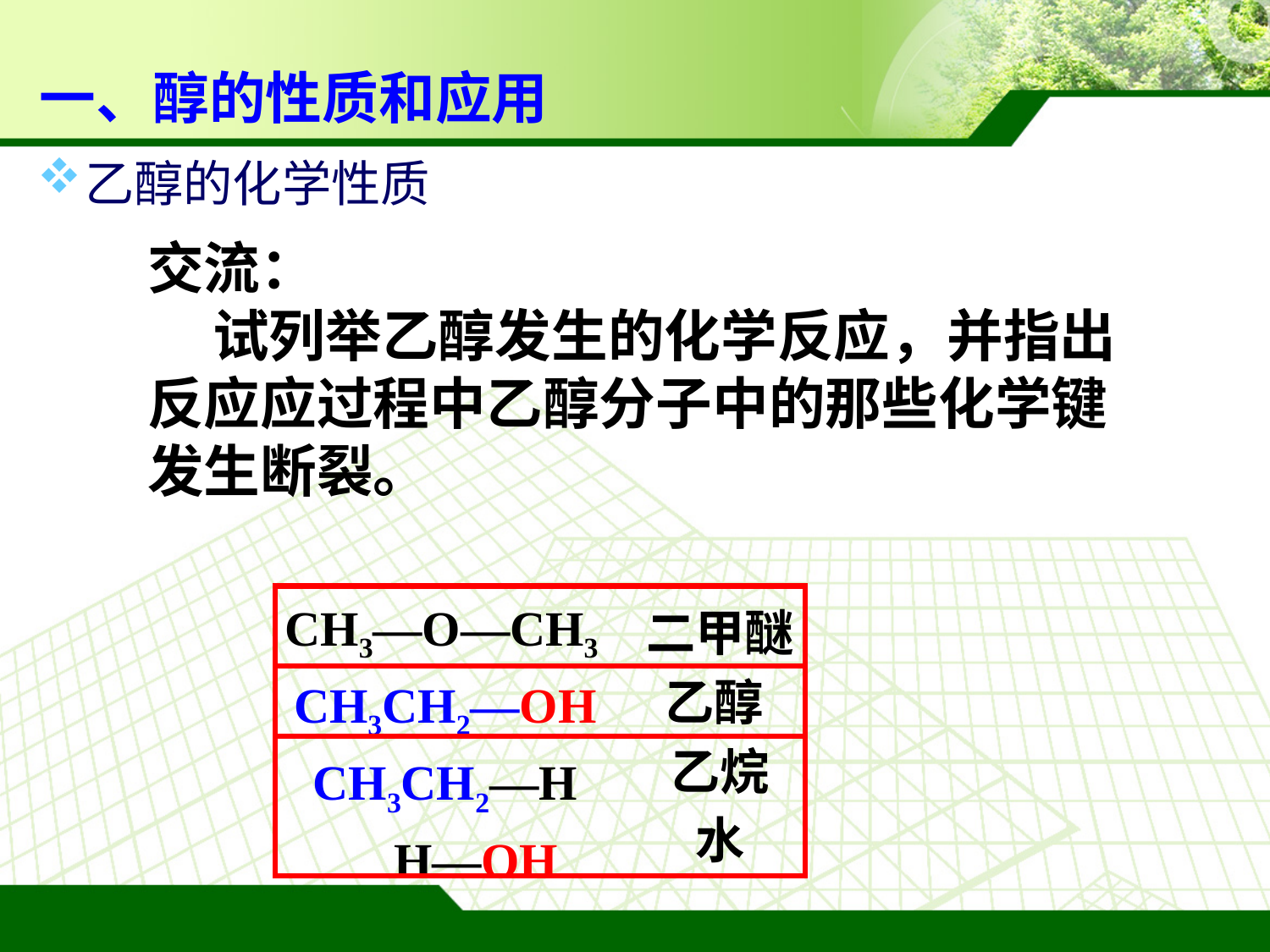

# 一、醇的性质和应用
乙醇的化学性质
交流：
    试列举乙醇发生的化学反应，并指出反应应过程中乙醇分子中的那些化学键发生断裂。

CH3—O—CH3
CH3CH2—OH
CH3CH2—H
     H—OH
二甲醚
乙醇
乙烷
水